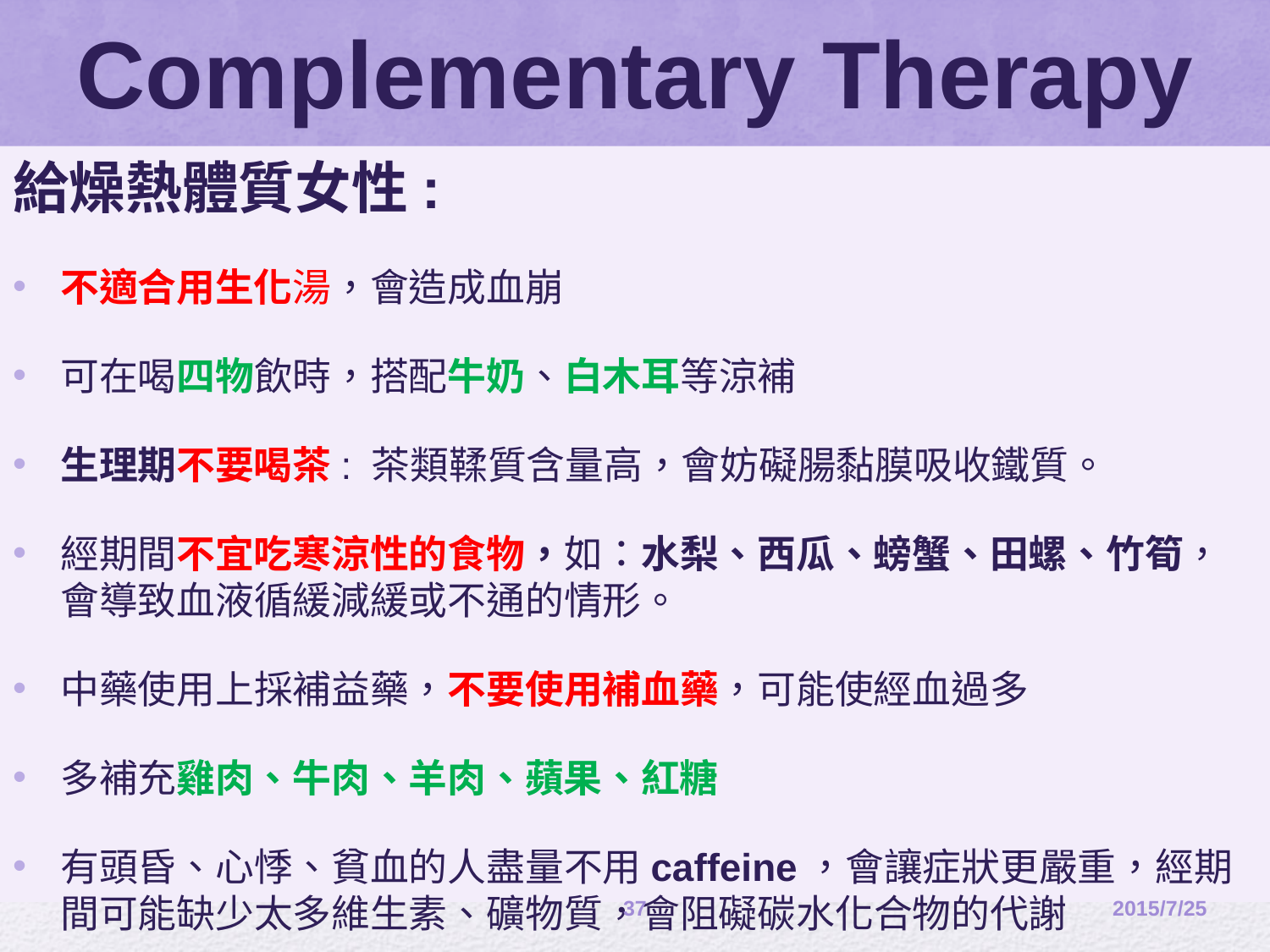

# Complementary Therapy
給燥熱體質女性:
不適合用生化湯，會造成血崩
可在喝四物飲時，搭配牛奶、白木耳等涼補
生理期不要喝茶: 茶類鞣質含量高，會妨礙腸黏膜吸收鐵質。
經期間不宜吃寒涼性的食物，如：水梨、西瓜、螃蟹、田螺、竹筍，會導致血液循緩減緩或不通的情形。
中藥使用上採補益藥，不要使用補血藥，可能使經血過多
多補充雞肉、牛肉、羊肉、蘋果、紅糖
有頭昏、心悸、貧血的人盡量不用caffeine，會讓症狀更嚴重，經期間可能缺少太多維生素、礦物質，會阻礙碳水化合物的代謝
37
2015/7/25